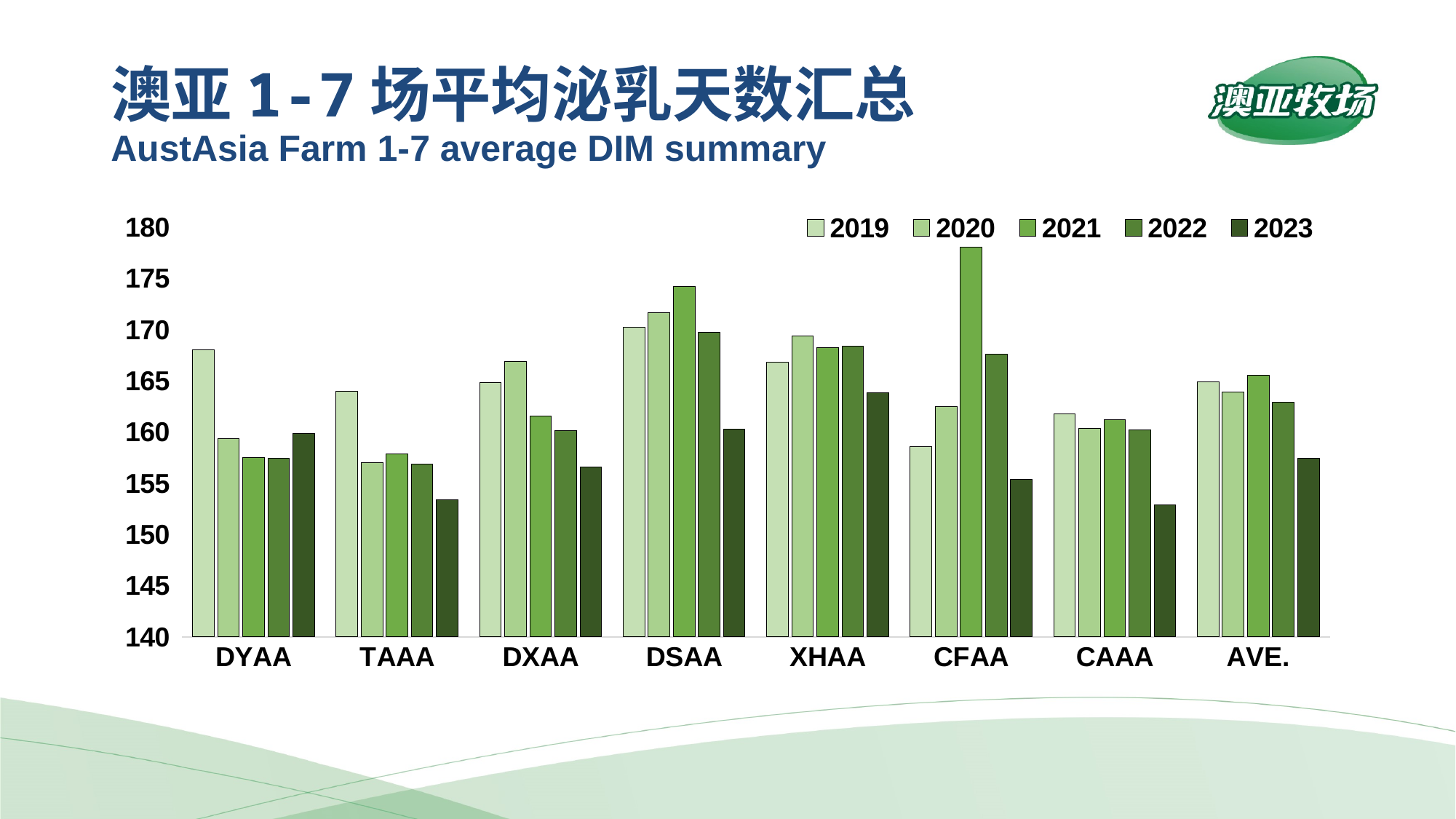

# 澳亚1-7场平均泌乳天数汇总 AustAsia Farm 1-7 average DIM summary

### Chart

| Category | 2019 | 2020 | 2021 | 2022 | 2023 |
|---|---|---|---|---|---|
| DYAA | 168.01643835616437 | 159.36338797814207 | 157.4958904109589 | 157.41426611796982 | 159.86027397260273 |
| TAAA | 163.98356164383563 | 157.0191256830601 | 157.89071038251367 | 156.9039780521262 | 153.39285714285714 |
| DXAA | 164.84109589041097 | 166.91256830601094 | 161.5792349726776 | 160.11111111111111 | 156.5879120879121 |
| DSAA | 170.23534246575343 | 171.61475409836066 | 174.1830601092896 | 169.7517146776406 | 160.29945054945054 |
| XHAA | 166.80547945205478 | 169.4016393442623 | 168.24590163934425 | 168.3758573388203 | 163.79945054945054 |
| CFAA | 158.54520547945205 | 162.5136612021858 | 178.02459016393442 | 167.6008230452675 | 155.39835164835165 |
| CAAA | 161.7972602739726 | 160.327868852459 | 161.23497267759564 | 160.2071330589849 | 152.9010989010989 |
| AVE. | 164.8891976516634 | 163.87900078064013 | 165.52205147947342 | 162.90926905741722 | 157.46277069310335 |